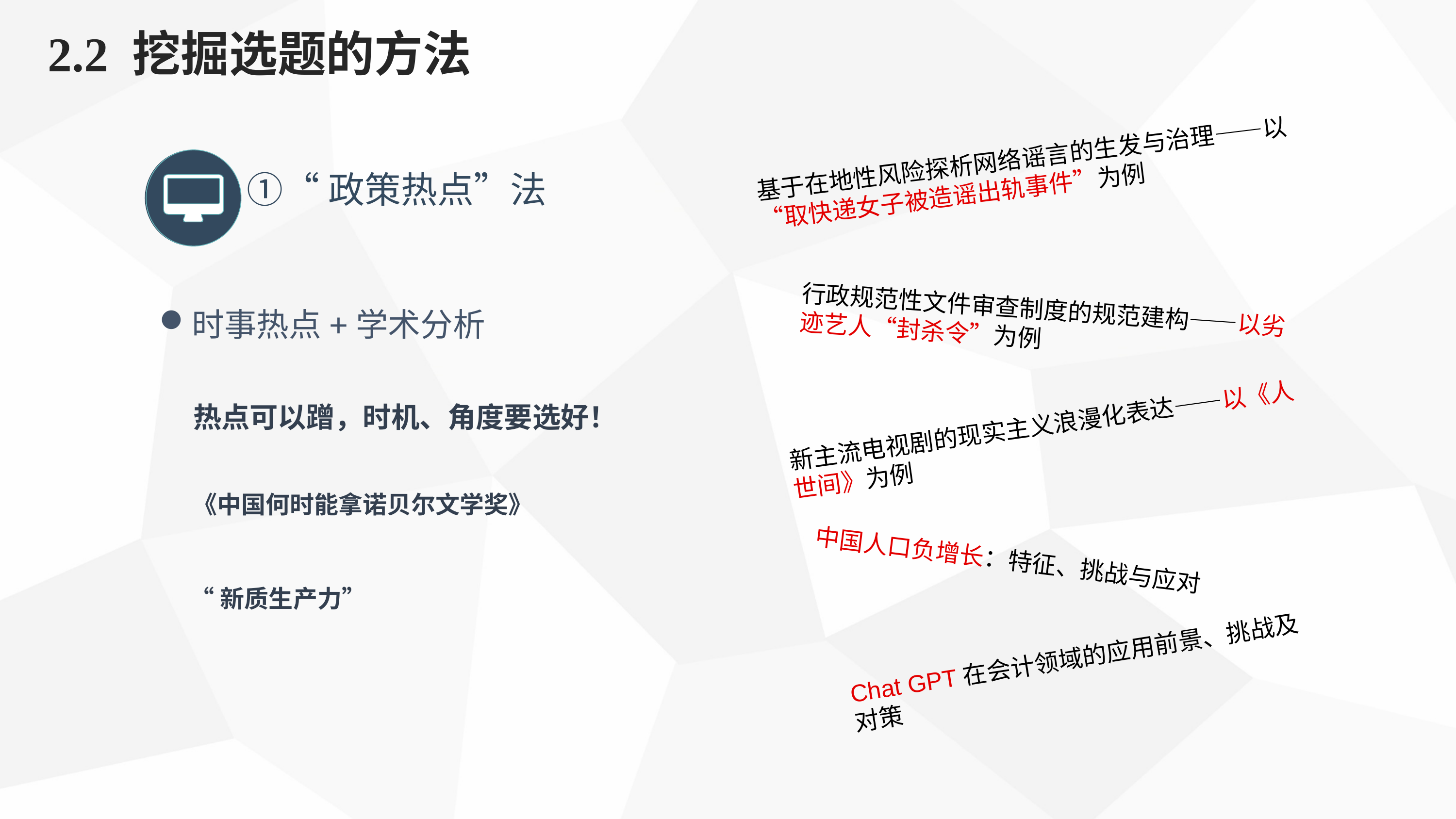

2.2 挖掘选题的方法
基于在地性风险探析网络谣言的生发与治理——以“取快递女子被造谣出轨事件”为例

①“政策热点”法
行政规范性文件审查制度的规范建构——以劣迹艺人“封杀令”为例
时事热点+学术分析
热点可以蹭，时机、角度要选好！
新主流电视剧的现实主义浪漫化表达——以《人世间》为例
《中国何时能拿诺贝尔文学奖》
中国人口负增长：特征、挑战与应对
“新质生产力”
Chat GPT在会计领域的应用前景、挑战及对策